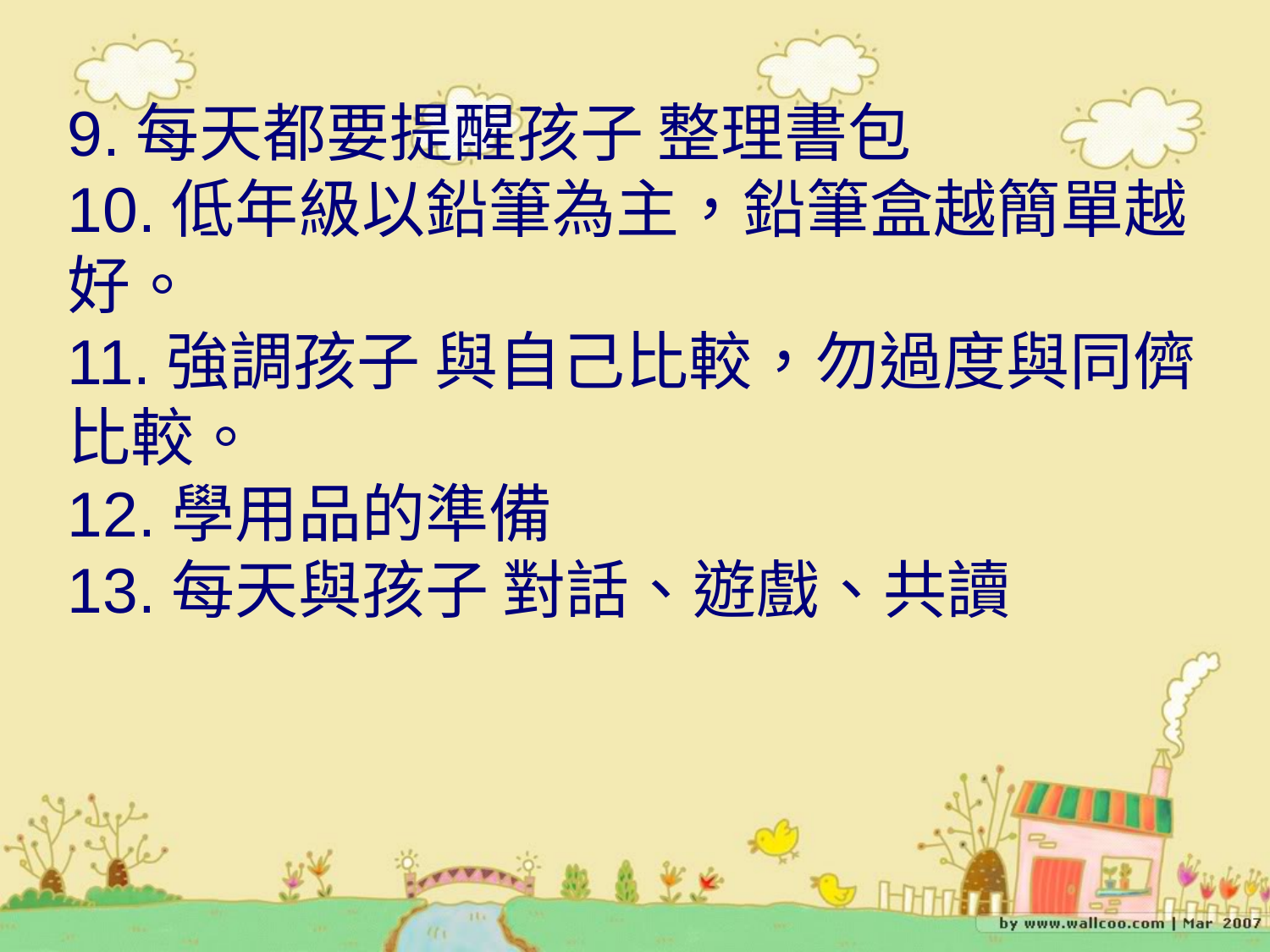

# 9.每天都要提醒孩子 整理書包 10.低年級以鉛筆為主，鉛筆盒越簡單越好。 11.強調孩子 與自己比較，勿過度與同儕比較。 12.學用品的準備 13.每天與孩子 對話、遊戲、共讀